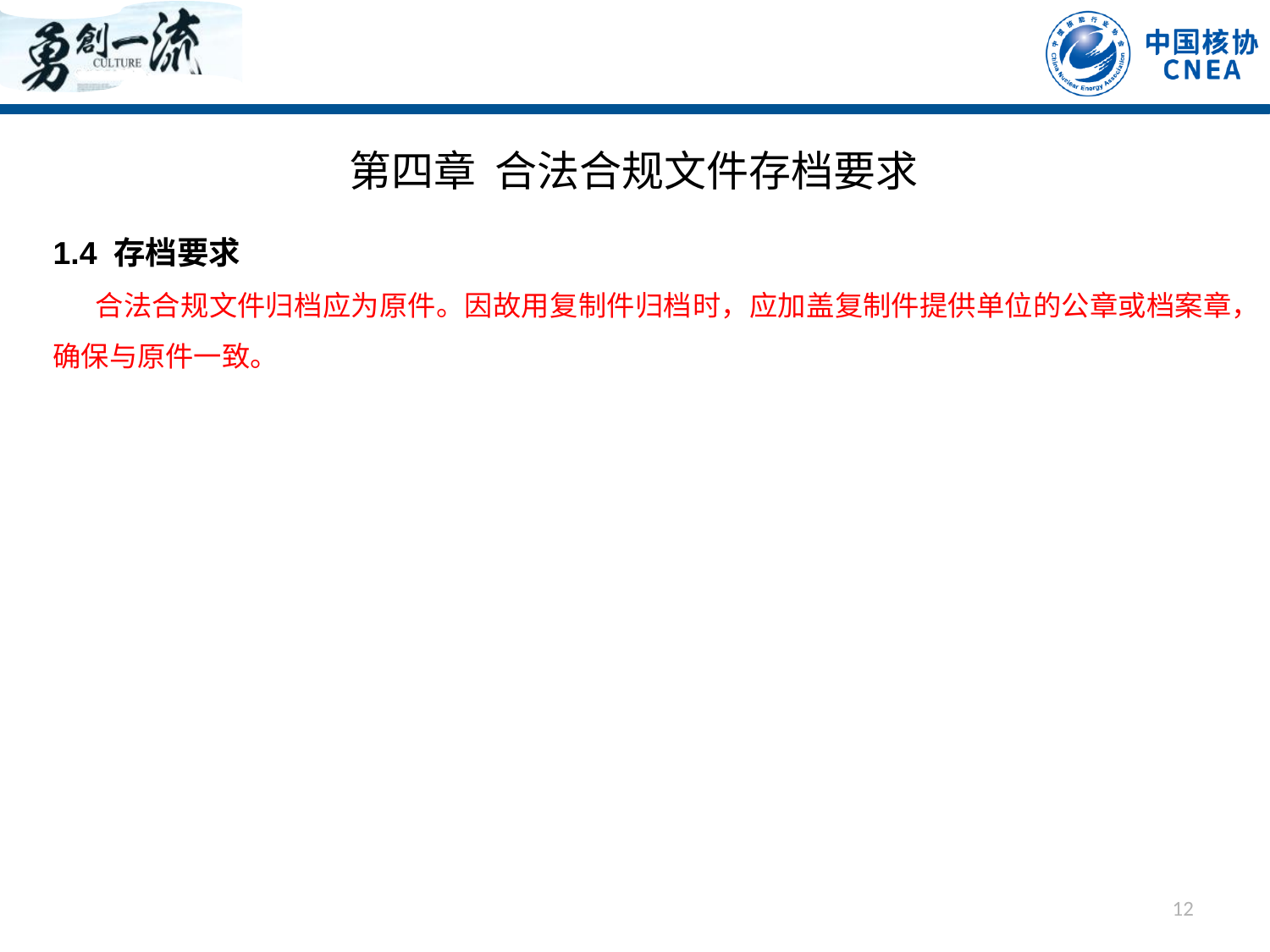

第四章  合法合规文件存档要求
1.4 存档要求
合法合规文件归档应为原件。因故用复制件归档时，应加盖复制件提供单位的公章或档案章，确保与原件一致。
12